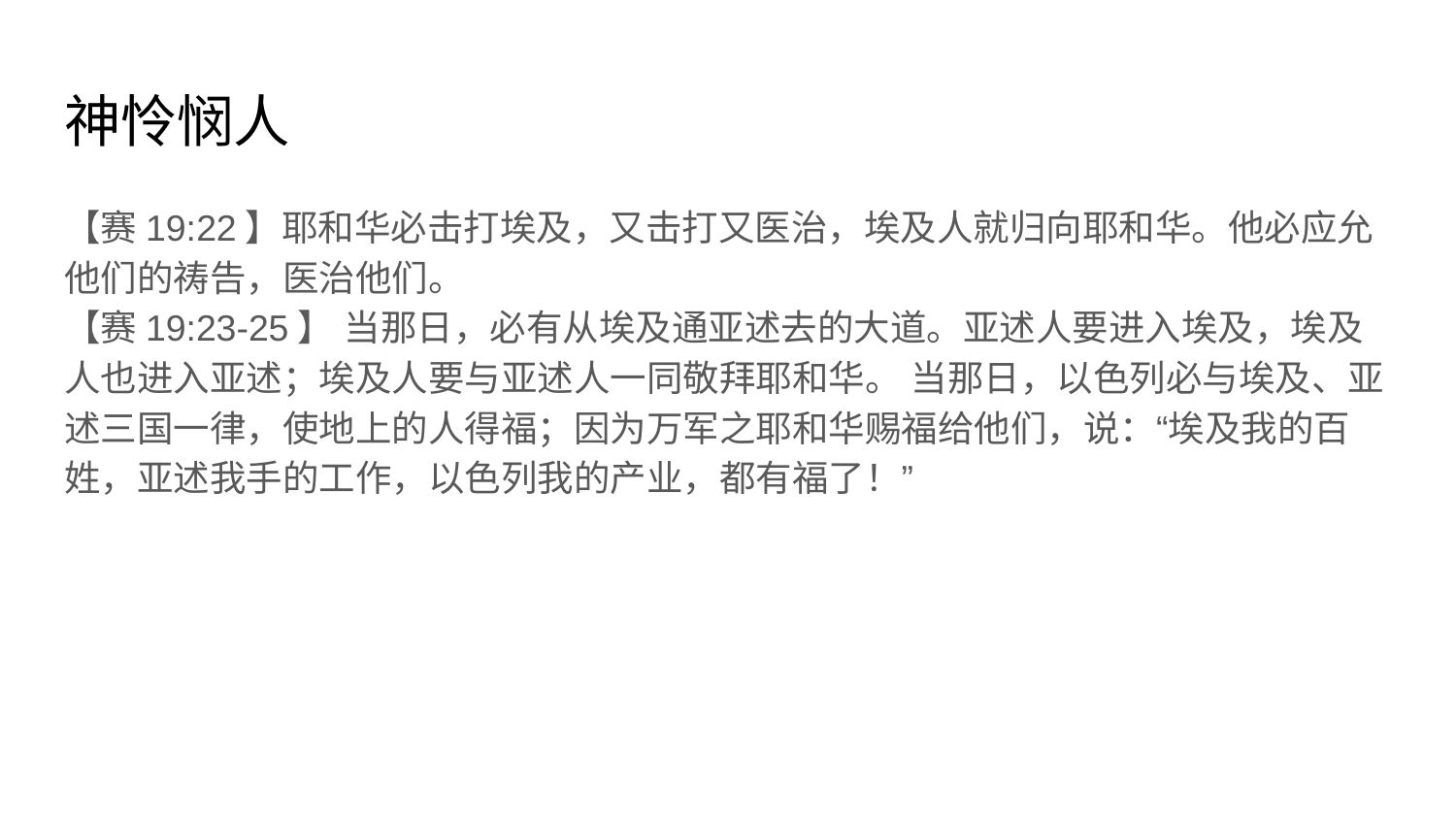

# 神怜悯人
【赛19:22】耶和华必击打埃及，又击打又医治，埃及人就归向耶和华。他必应允他们的祷告，医治他们。
【赛19:23-25】 当那日，必有从埃及通亚述去的大道。亚述人要进入埃及，埃及人也进入亚述；埃及人要与亚述人一同敬拜耶和华。 当那日，以色列必与埃及、亚述三国一律，使地上的人得福；因为万军之耶和华赐福给他们，说：“埃及我的百姓，亚述我手的工作，以色列我的产业，都有福了！”